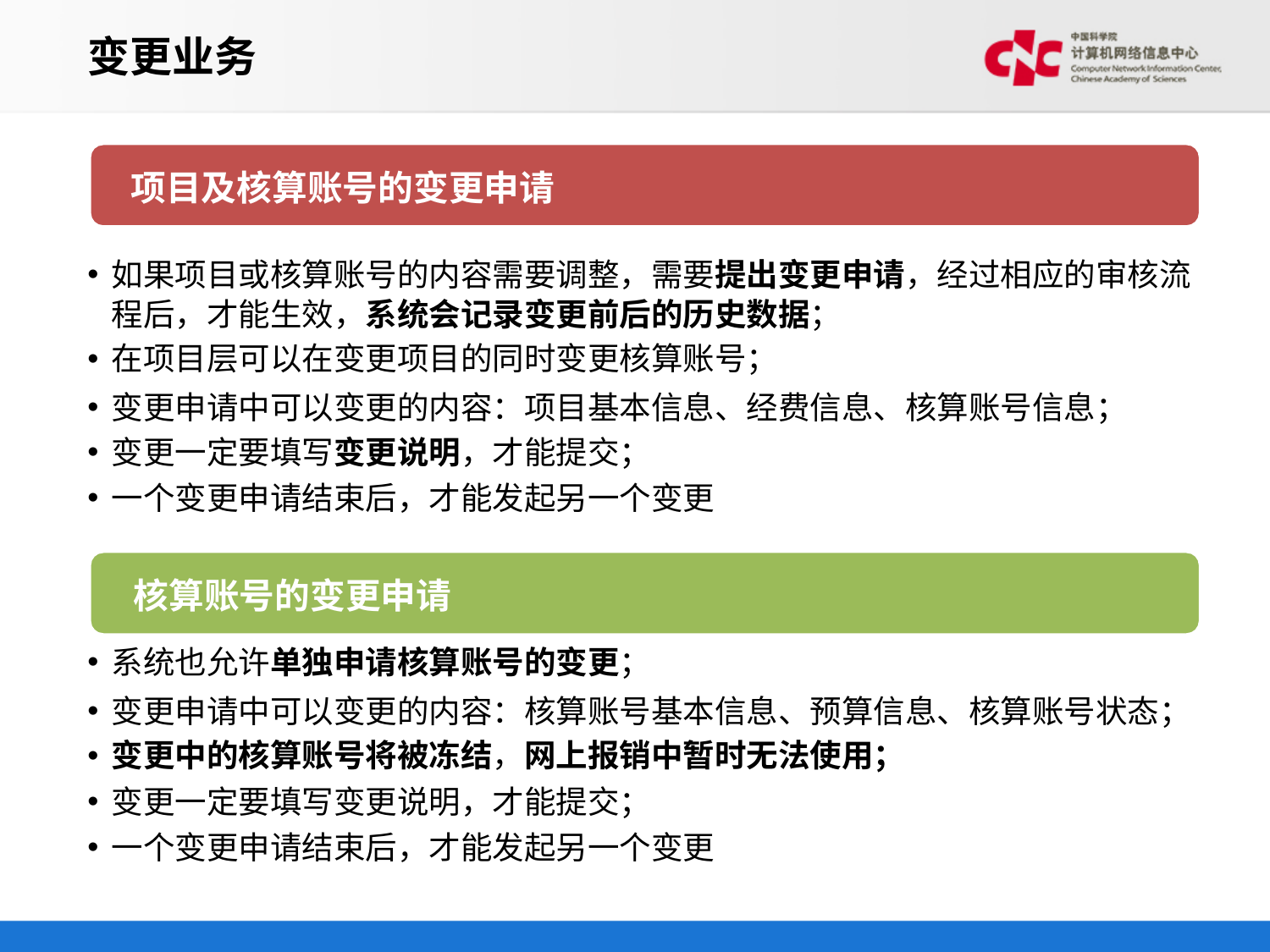

# 变更业务

项目及核算账号的变更申请
如果项目或核算账号的内容需要调整，需要提出变更申请，经过相应的审核流程后，才能生效，系统会记录变更前后的历史数据；
在项目层可以在变更项目的同时变更核算账号；
变更申请中可以变更的内容：项目基本信息、经费信息、核算账号信息；
变更一定要填写变更说明，才能提交；
一个变更申请结束后，才能发起另一个变更

核算账号的变更申请
系统也允许单独申请核算账号的变更；
变更申请中可以变更的内容：核算账号基本信息、预算信息、核算账号状态；
变更中的核算账号将被冻结，网上报销中暂时无法使用；
变更一定要填写变更说明，才能提交；
一个变更申请结束后，才能发起另一个变更